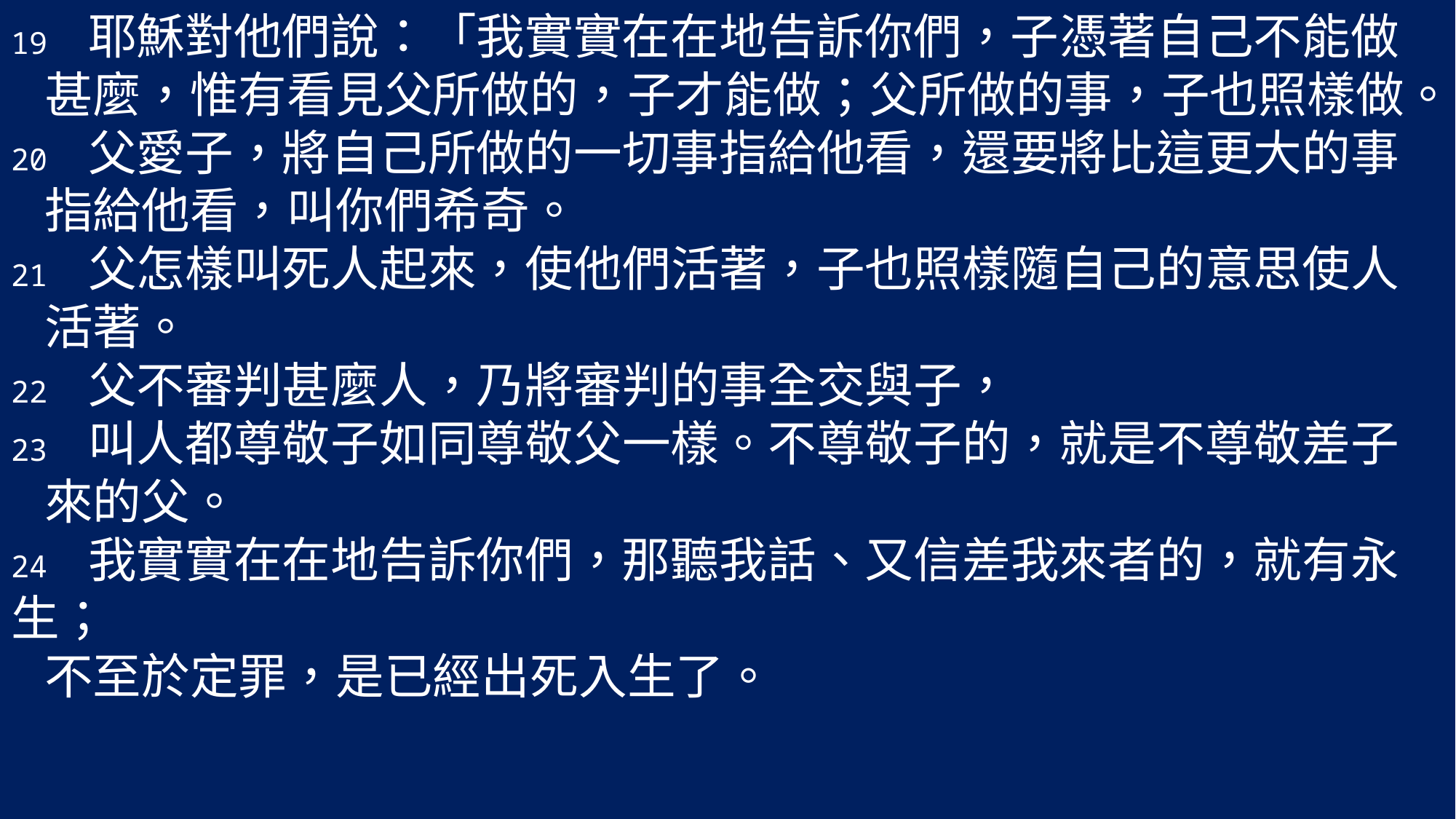

19 耶穌對他們說：「我實實在在地告訴你們，子憑著自己不能做
  甚麼，惟有看見父所做的，子才能做；父所做的事，子也照樣做。
20 父愛子，將自己所做的一切事指給他看，還要將比這更大的事
  指給他看，叫你們希奇。
21 父怎樣叫死人起來，使他們活著，子也照樣隨自己的意思使人
  活著。
22 父不審判甚麼人，乃將審判的事全交與子，
23 叫人都尊敬子如同尊敬父一樣。不尊敬子的，就是不尊敬差子
  來的父。
24 我實實在在地告訴你們，那聽我話、又信差我來者的，就有永生；
  不至於定罪，是已經出死入生了。